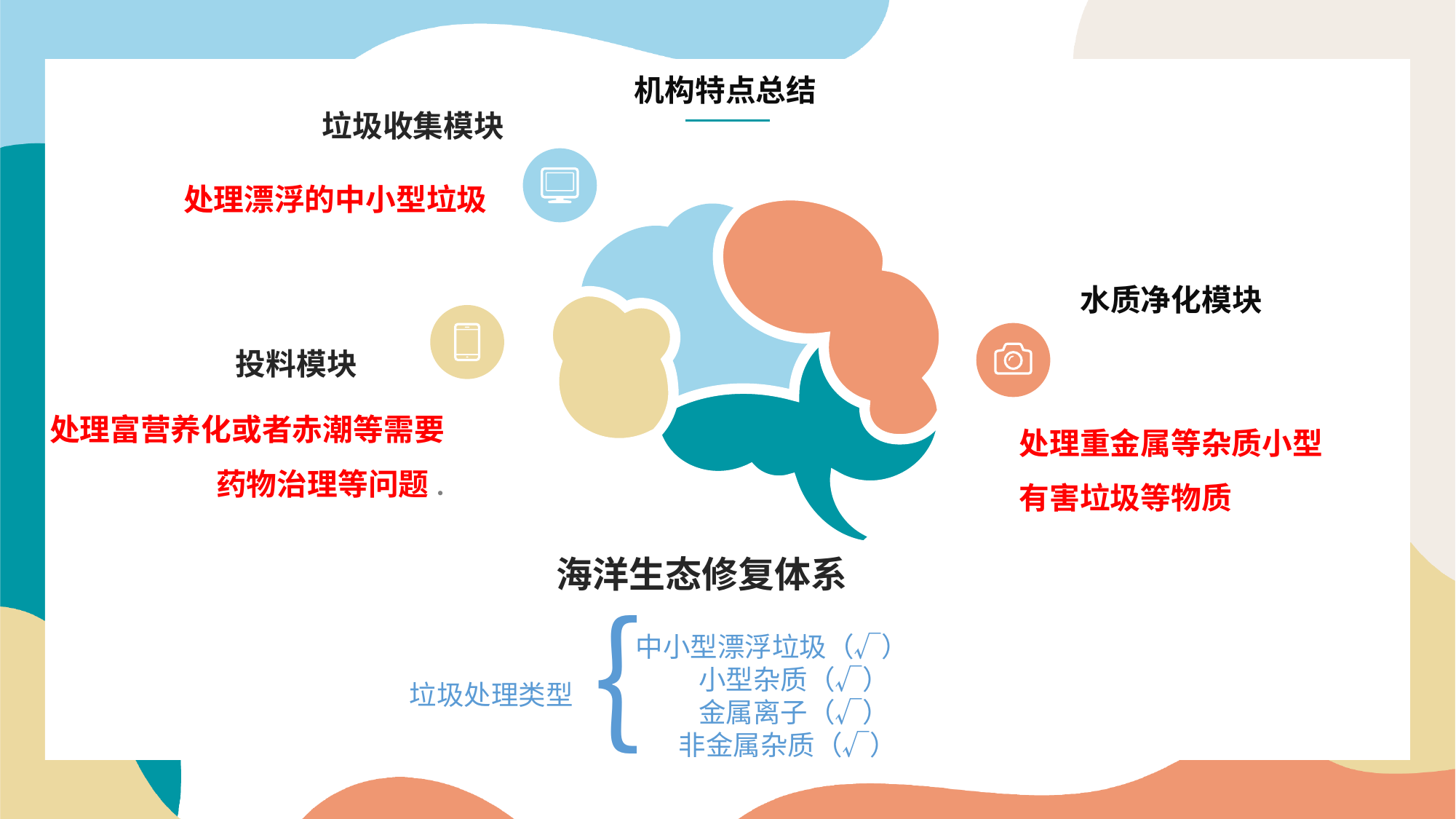

机构特点总结
垃圾收集模块

处理漂浮的中小型垃圾

水质净化模块

投料模块
处理富营养化或者赤潮等需要药物治理等问题.
处理重金属等杂质小型有害垃圾等物质
海洋生态修复体系
｛
中小型漂浮垃圾（√）
      小型杂质（√）
      金属离子（√）
    非金属杂质（√）
垃圾处理类型